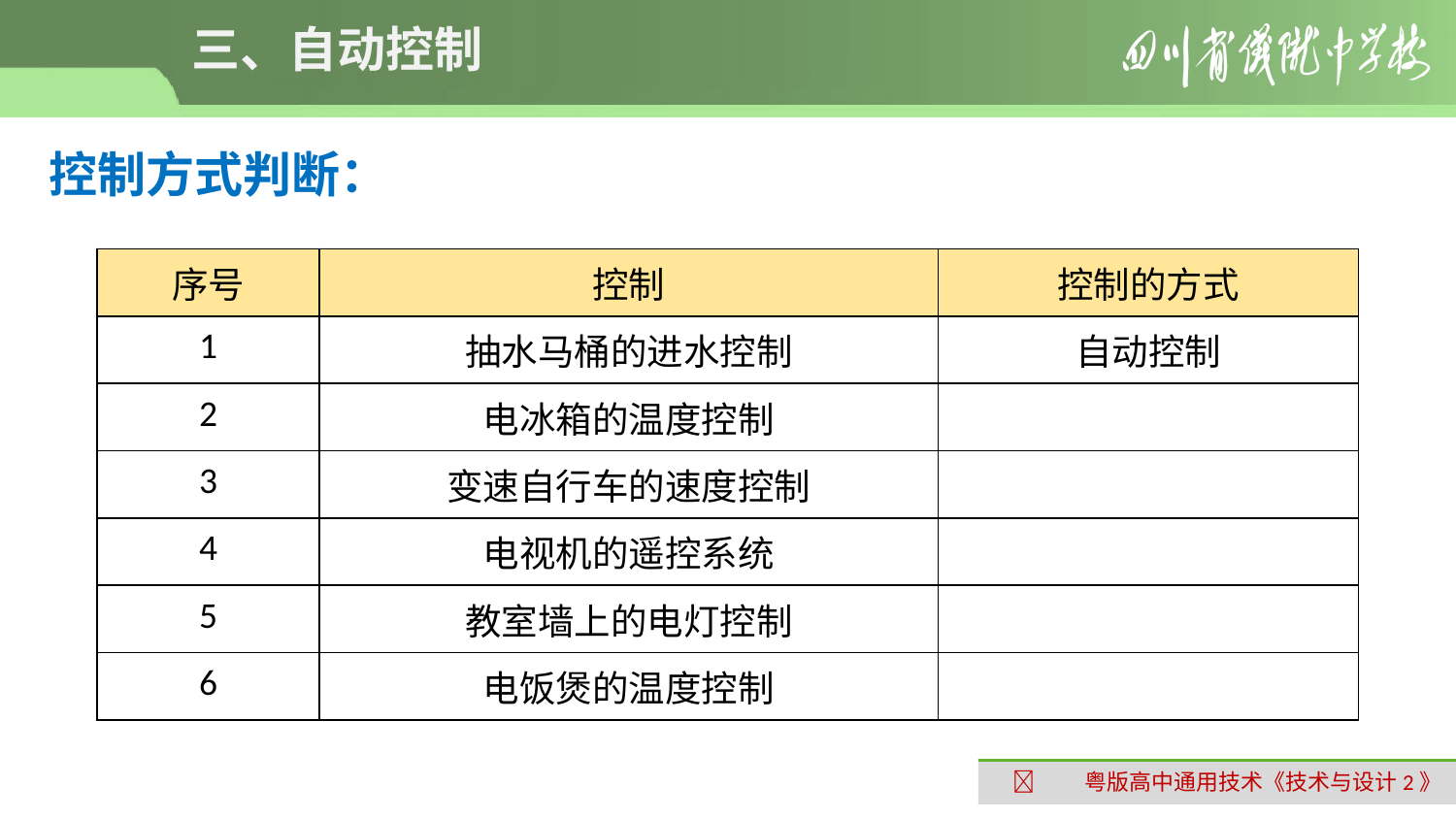

# 三、自动控制
控制方式判断：
| 序号 | 控制 | 控制的方式 |
| --- | --- | --- |
| 1 | 抽水马桶的进水控制 | 自动控制 |
| 2 | 电冰箱的温度控制 | 自动控制 |
| 3 | 变速自行车的速度控制 | 手动控制 |
| 4 | 电视机的遥控系统 | 自动控制 |
| 5 | 教室墙上的电灯控制 | 手动控制 |
| 6 | 电饭煲的温度控制 | 自动控制 |